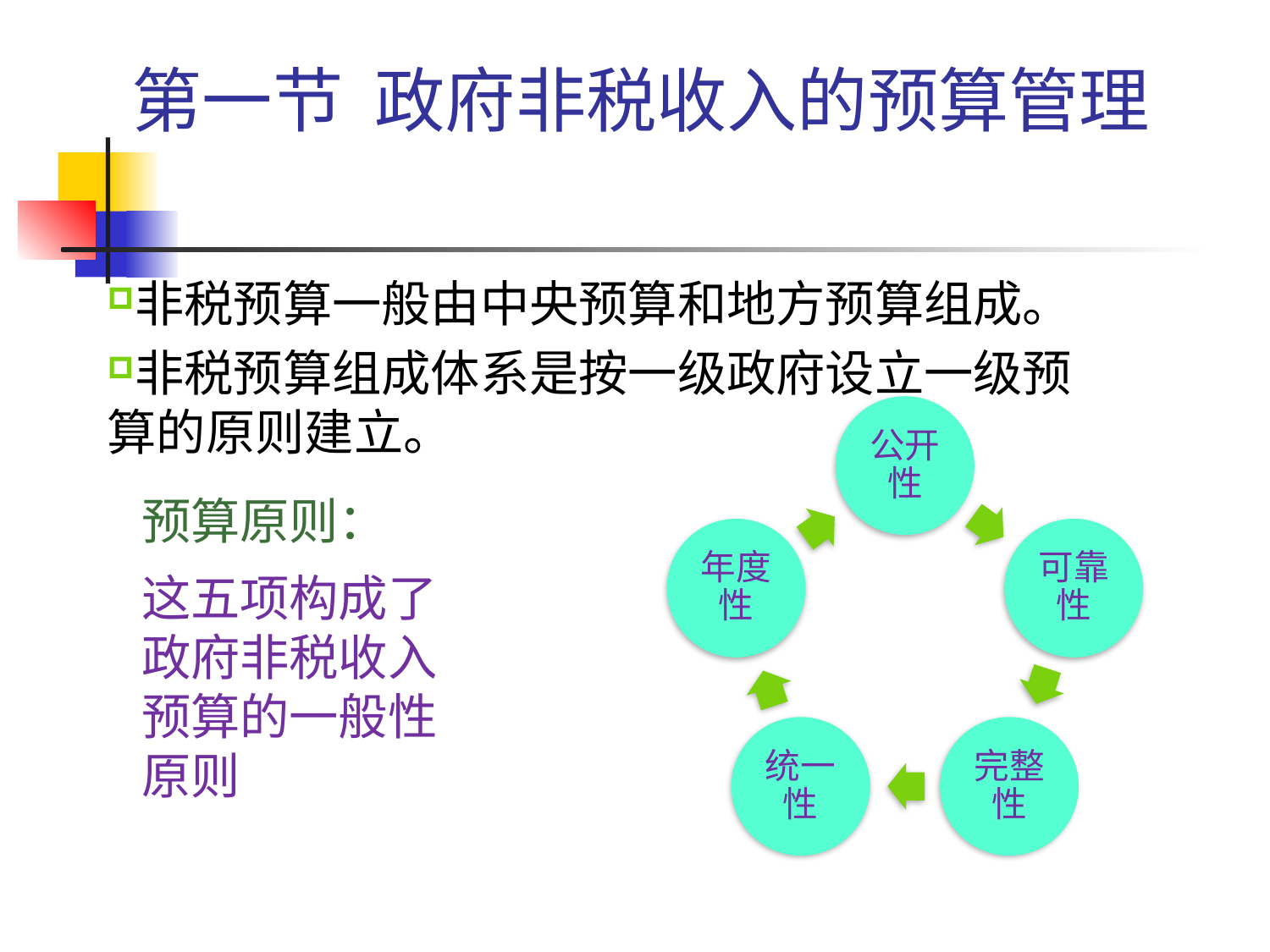

第一节  政府非税收入的预算管理
非税预算一般由中央预算和地方预算组成。
非税预算组成体系是按一级政府设立一级预算的原则建立。

公开性

可靠性

完整性

统一性

年度性

预算原则：
这五项构成了政府非税收入预算的一般性原则